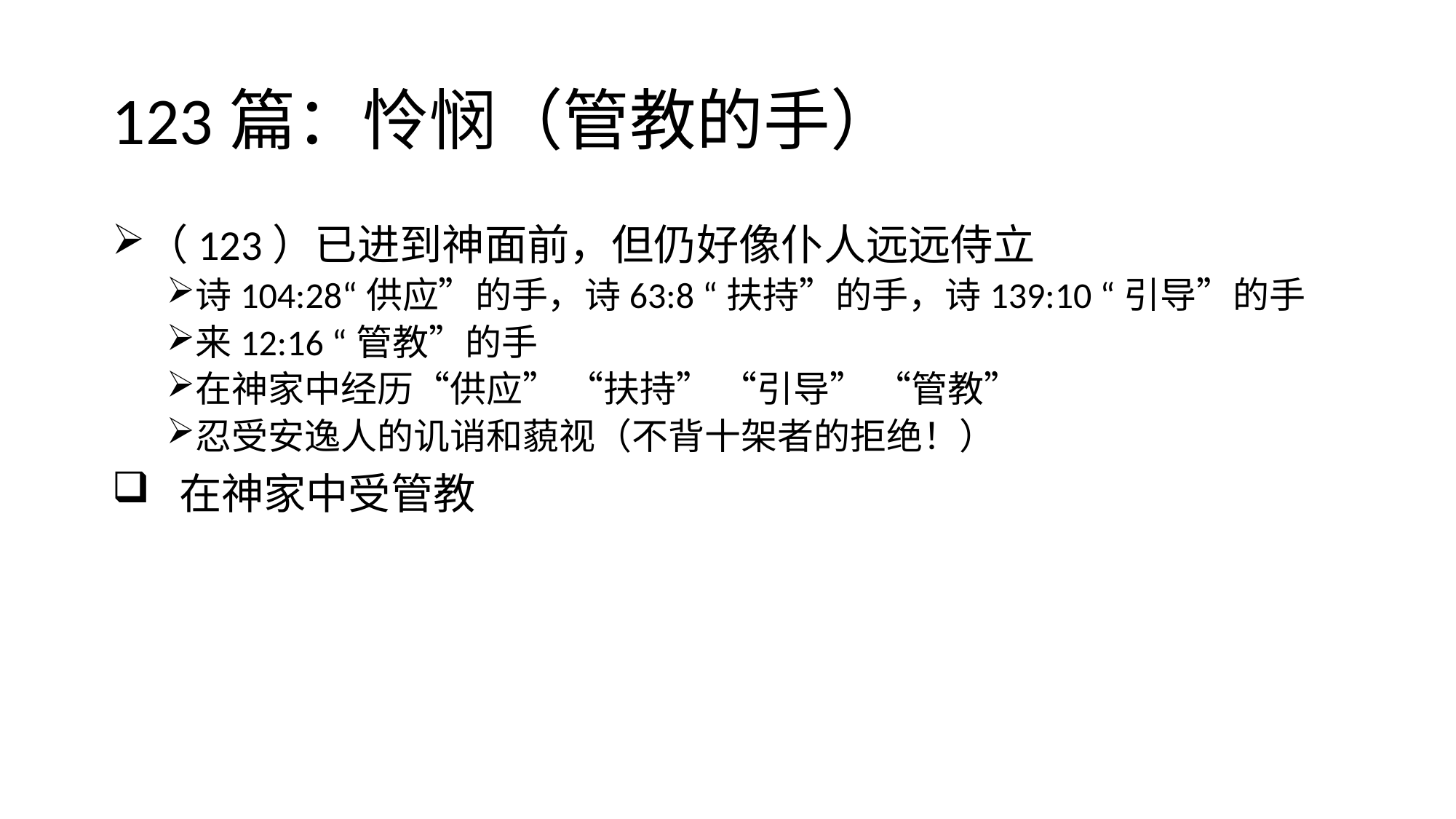

# 123篇：怜悯（管教的手）
（123）已进到神面前，但仍好像仆人远远侍立
诗104:28“供应”的手，诗63:8 “扶持”的手，诗139:10 “引导”的手
来12:16 “管教”的手
在神家中经历“供应” “扶持” “引导” “管教”
忍受安逸人的讥诮和藐视（不背十架者的拒绝！）
  在神家中受管教